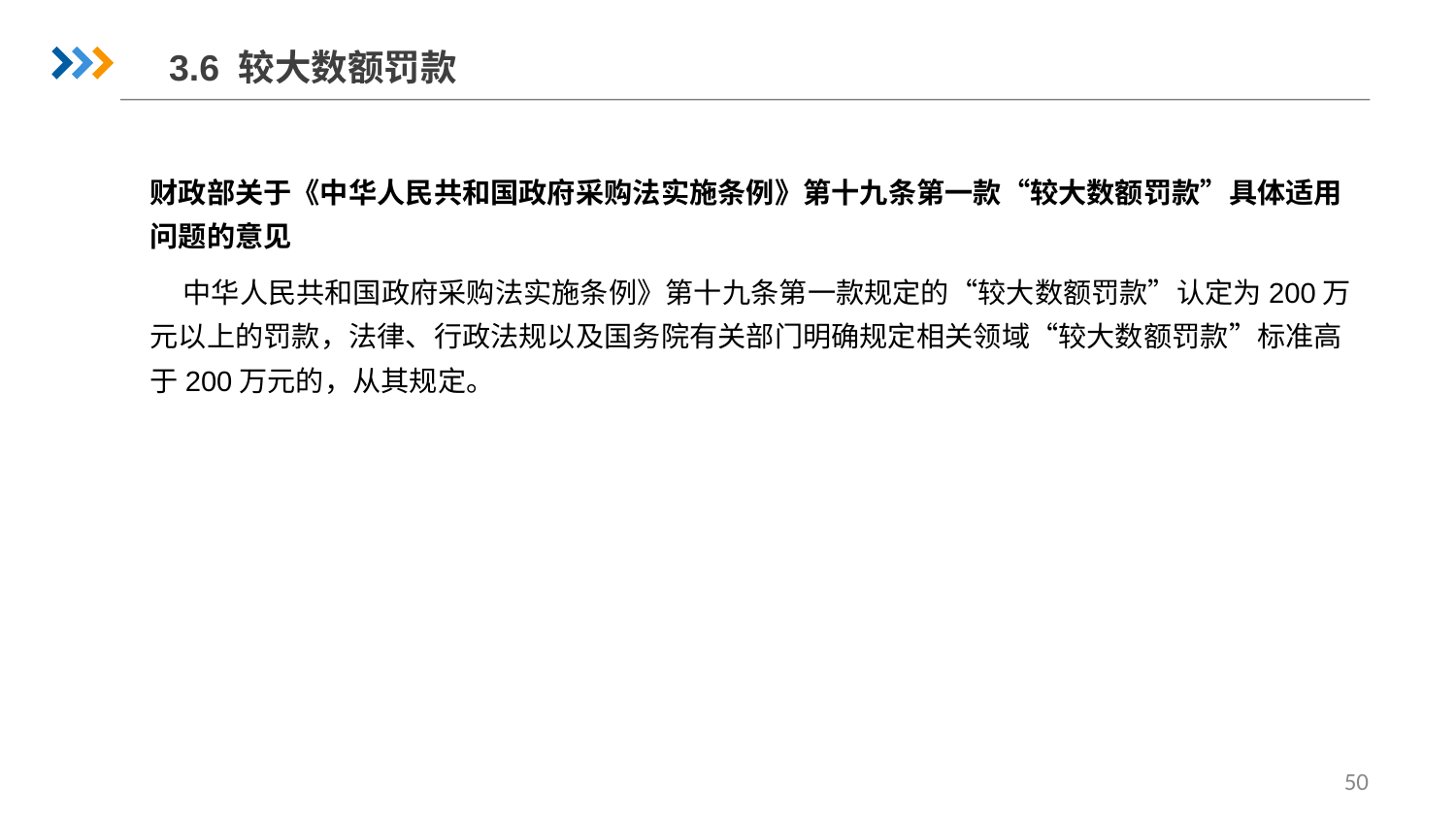

3.6 较大数额罚款

财政部关于《中华人民共和国政府采购法实施条例》第十九条第一款“较大数额罚款”具体适用问题的意见
    中华人民共和国政府采购法实施条例》第十九条第一款规定的“较大数额罚款”认定为200万元以上的罚款，法律、行政法规以及国务院有关部门明确规定相关领域“较大数额罚款”标准高于200万元的，从其规定。
50